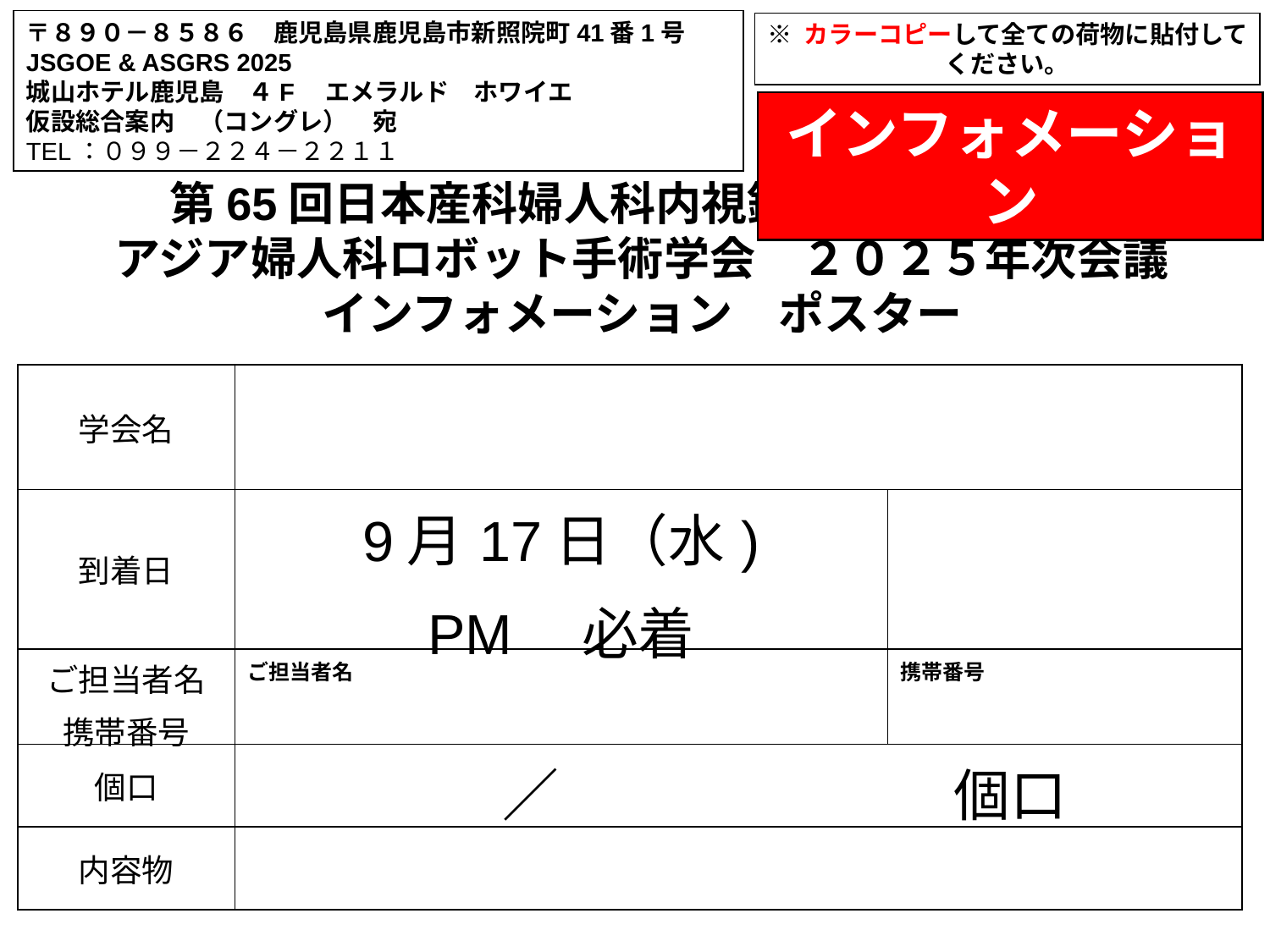

〒８９０－８５８６　鹿児島県鹿児島市新照院町41番1号
JSGOE & ASGRS 2025
城山ホテル鹿児島　４F　エメラルド　ホワイエ
仮設総合案内　（コングレ）　宛
TEL：０９９－２２４－２２１１
※ カラーコピーして全ての荷物に貼付してください。
インフォメーション
第65回日本産科婦人科内視鏡学会学術講演会
アジア婦人科ロボット手術学会　２０２５年次会議
インフォメーション　ポスター
| 学会名 |  |  |
| --- | --- | --- |
| 到着日 | 9月17日（水) PM　必着 |  |
| ご担当者名 携帯番号 | ご担当者名 | 携帯番号 |
| 個口 | ／　　　　　　　個口 |  |
| 内容物 |  |  |